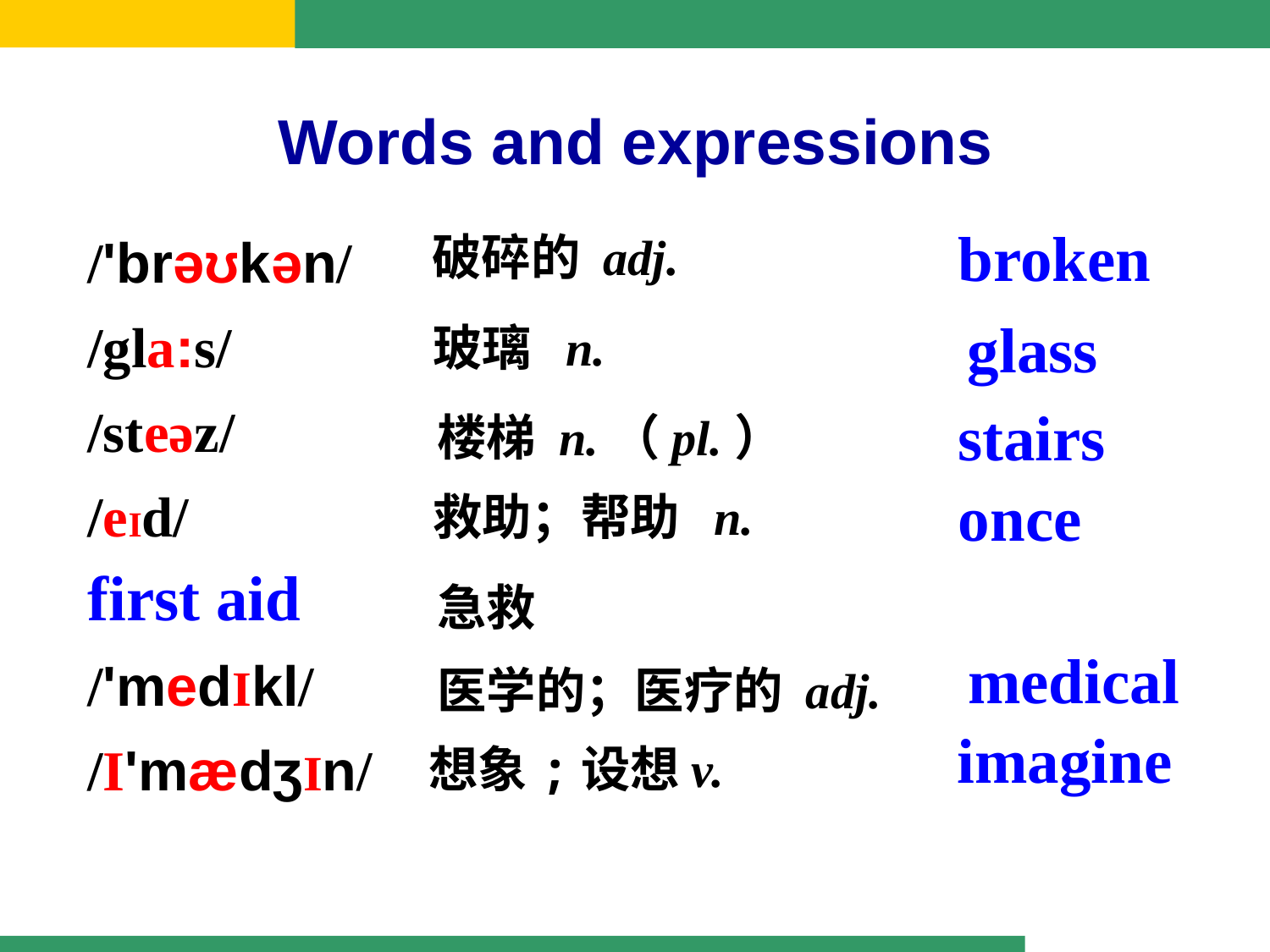

Words and expressions
/'brəʊkən/
/gla:s/
/steəz/
/eId/
first aid
/'medIkl/
/I'mædʒIn/
broken
破碎的 adj.
glass
玻璃  n.
stairs
楼梯 n.（pl.）
once
救助；帮助  n.
急救
medical
医学的；医疗的 adj.
imagine
想象;设想v.